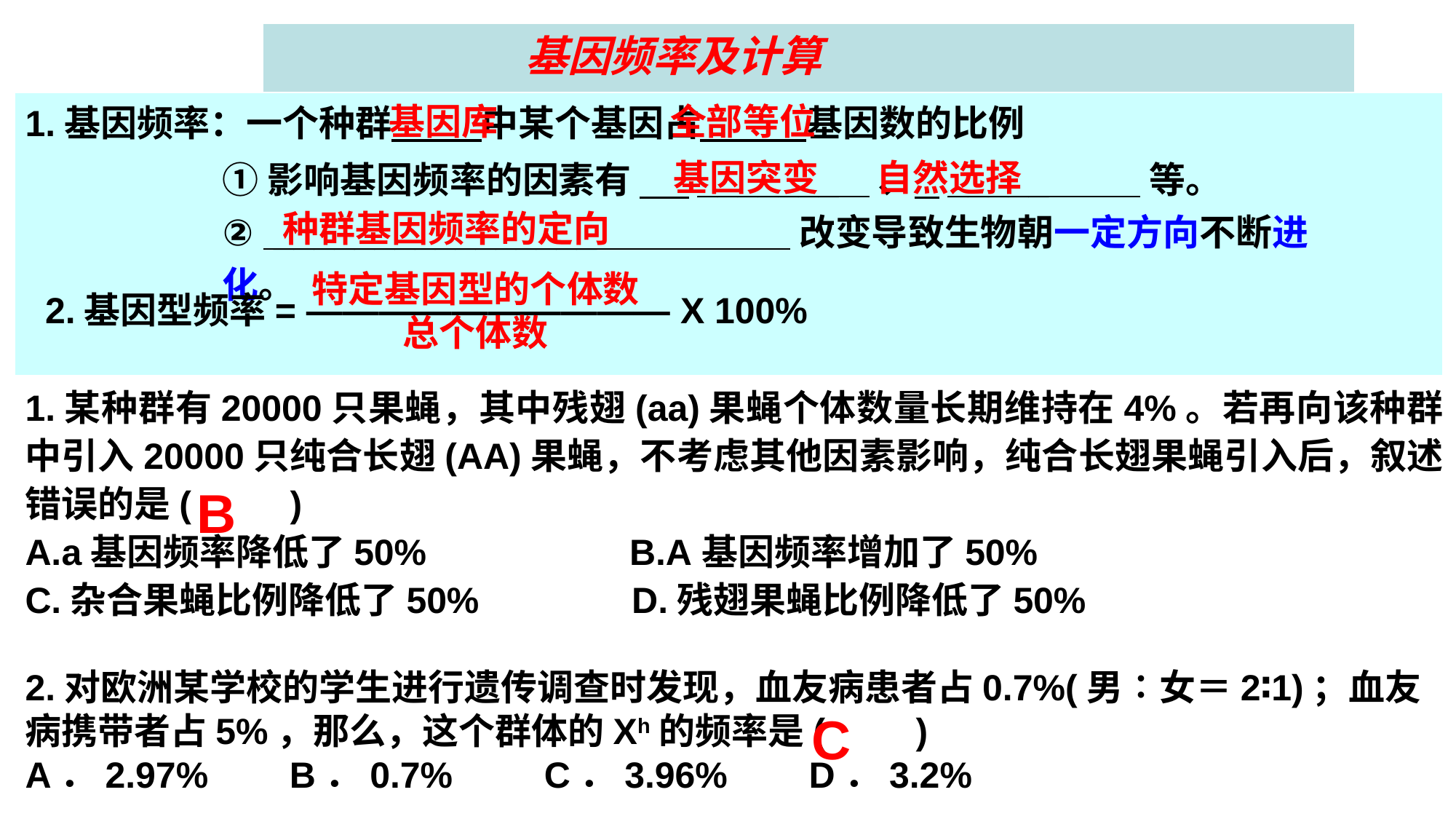

基因频率及计算

1.基因频率：一个种群           中某个基因占             基因数的比例

基因库                     全部等位
①影响基因频率的因素有       _______   、   _____         等。
②  ________________                   改变导致生物朝一定方向不断进化。
基因突变       自然选择
种群基因频率的定向
特定基因型的个体数
总个体数
2.基因型频率= —————————— X 100%
1.某种群有20000只果蝇，其中残翅(aa)果蝇个体数量长期维持在4%。若再向该种群中引入20000只纯合长翅(AA)果蝇，不考虑其他因素影响，纯合长翅果蝇引入后，叙述错误的是(　 　)
A.a基因频率降低了50%                    B.A基因频率增加了50%
C.杂合果蝇比例降低了50%	      D.残翅果蝇比例降低了50%

2.对欧洲某学校的学生进行遗传调查时发现，血友病患者占0.7%(男∶女＝2∶1)；血友病携带者占5%，那么，这个群体的Xh的频率是(　　)
A．2.97%        B．0.7%         C．3.96%        D．3.2%
B
C